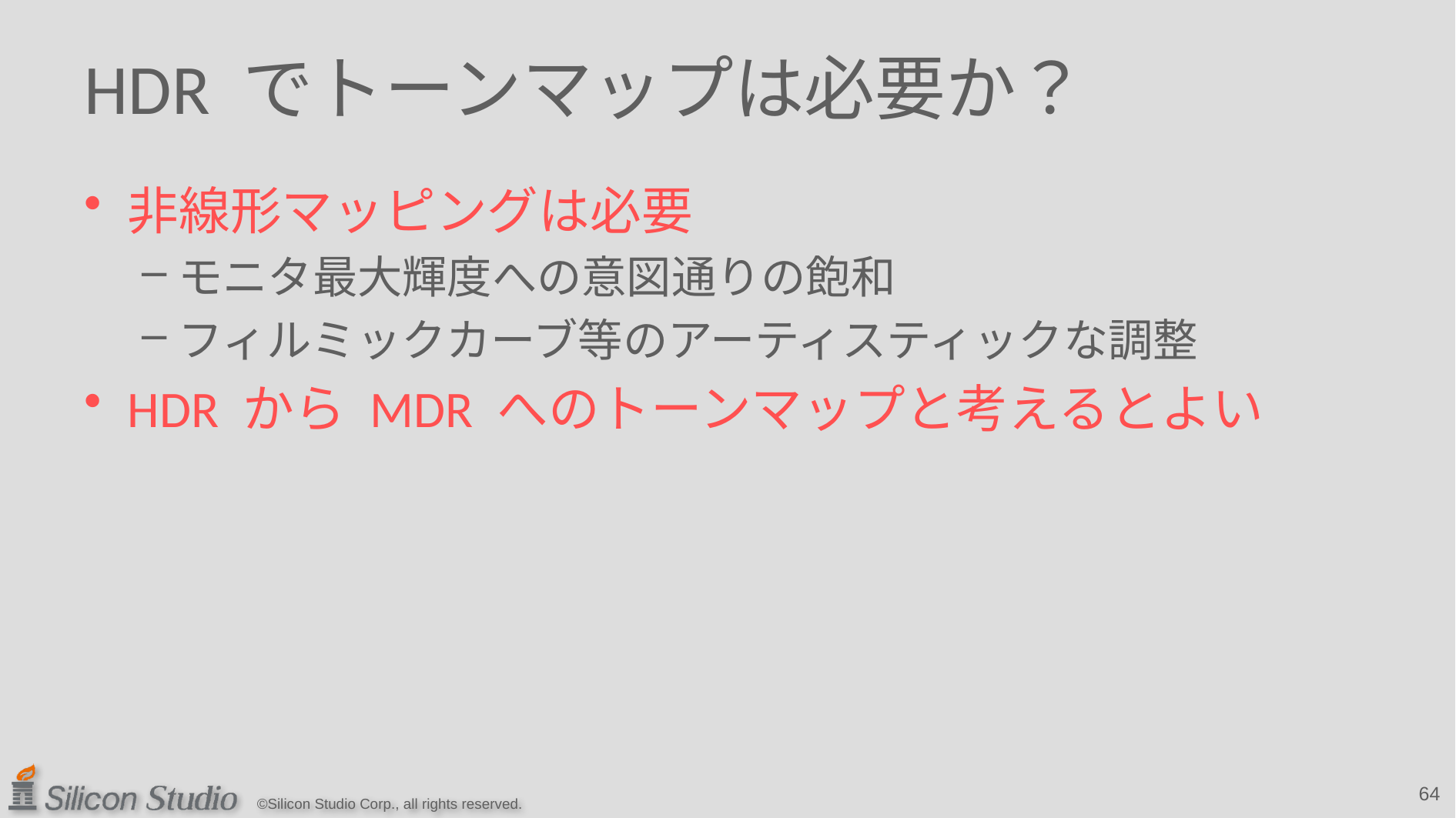

# HDR でトーンマップは必要か？
非線形マッピングは必要
モニタ最大輝度への意図通りの飽和
フィルミックカーブ等のアーティスティックな調整
HDR から MDR へのトーンマップと考えるとよい
64